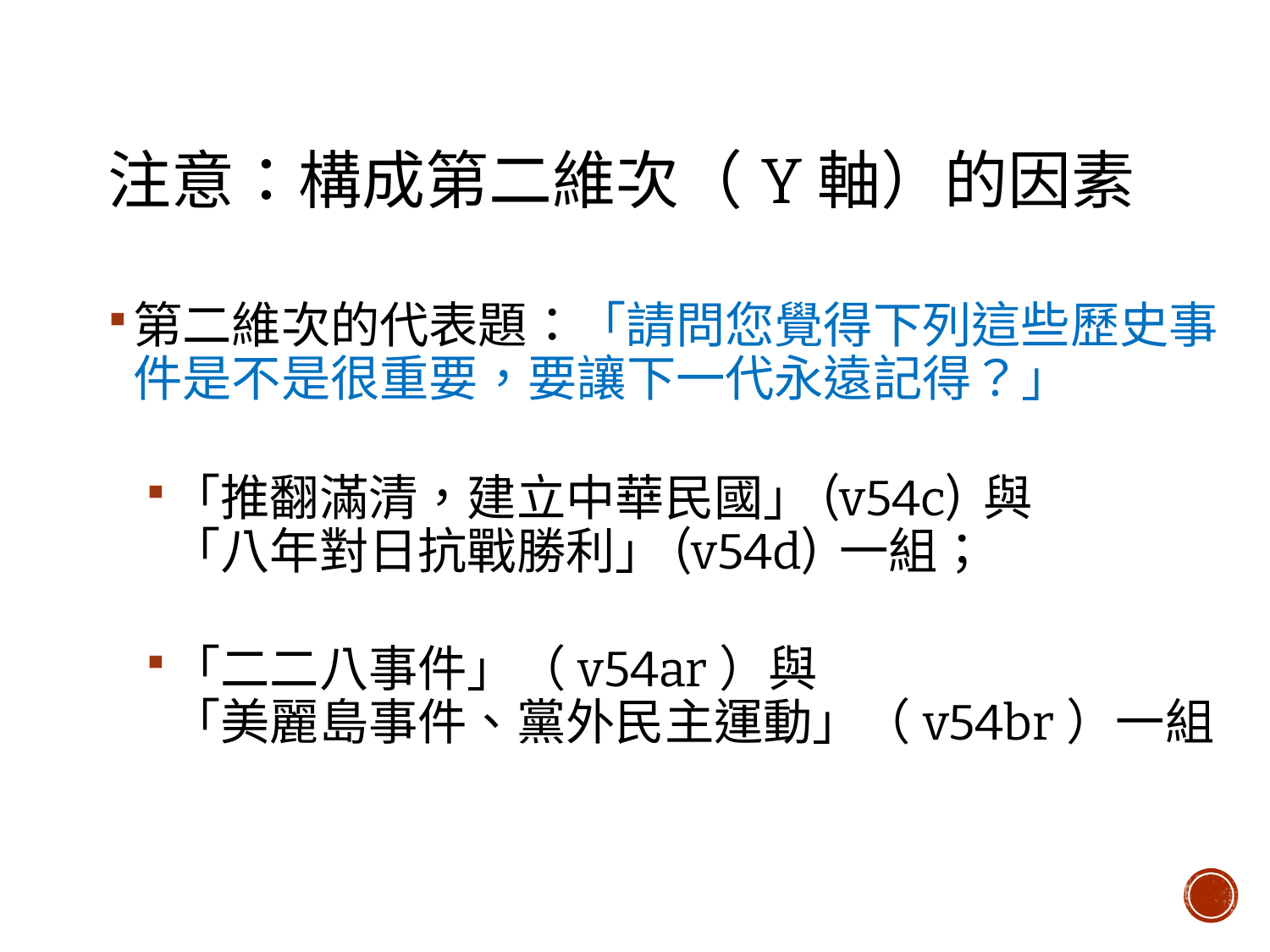

# 注意：構成第二維次（y軸）的因素
第二維次的代表題：「請問您覺得下列這些歷史事件是不是很重要，要讓下一代永遠記得？」
「推翻滿清，建立中華民國」(v54c) 與
「八年對日抗戰勝利」(v54d) 一組；
「二二八事件」（v54ar）與
「美麗島事件、黨外民主運動」（v54br）一組